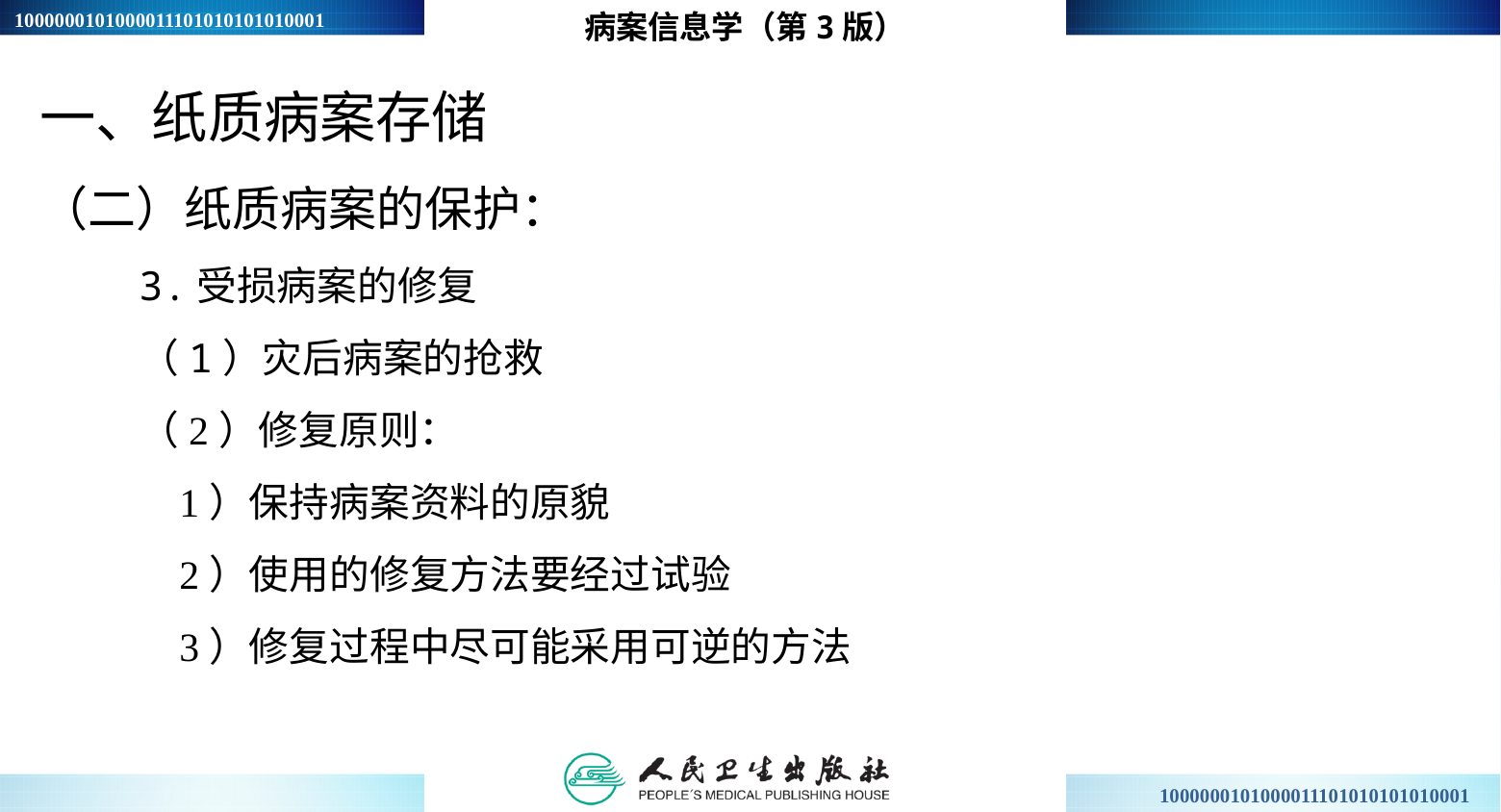

病案信息学（第3版）
一、纸质病案存储
（二）纸质病案的保护：
3.受损病案的修复
（1）灾后病案的抢救
（2）修复原则：
    1）保持病案资料的原貌
    2）使用的修复方法要经过试验
    3）修复过程中尽可能采用可逆的方法